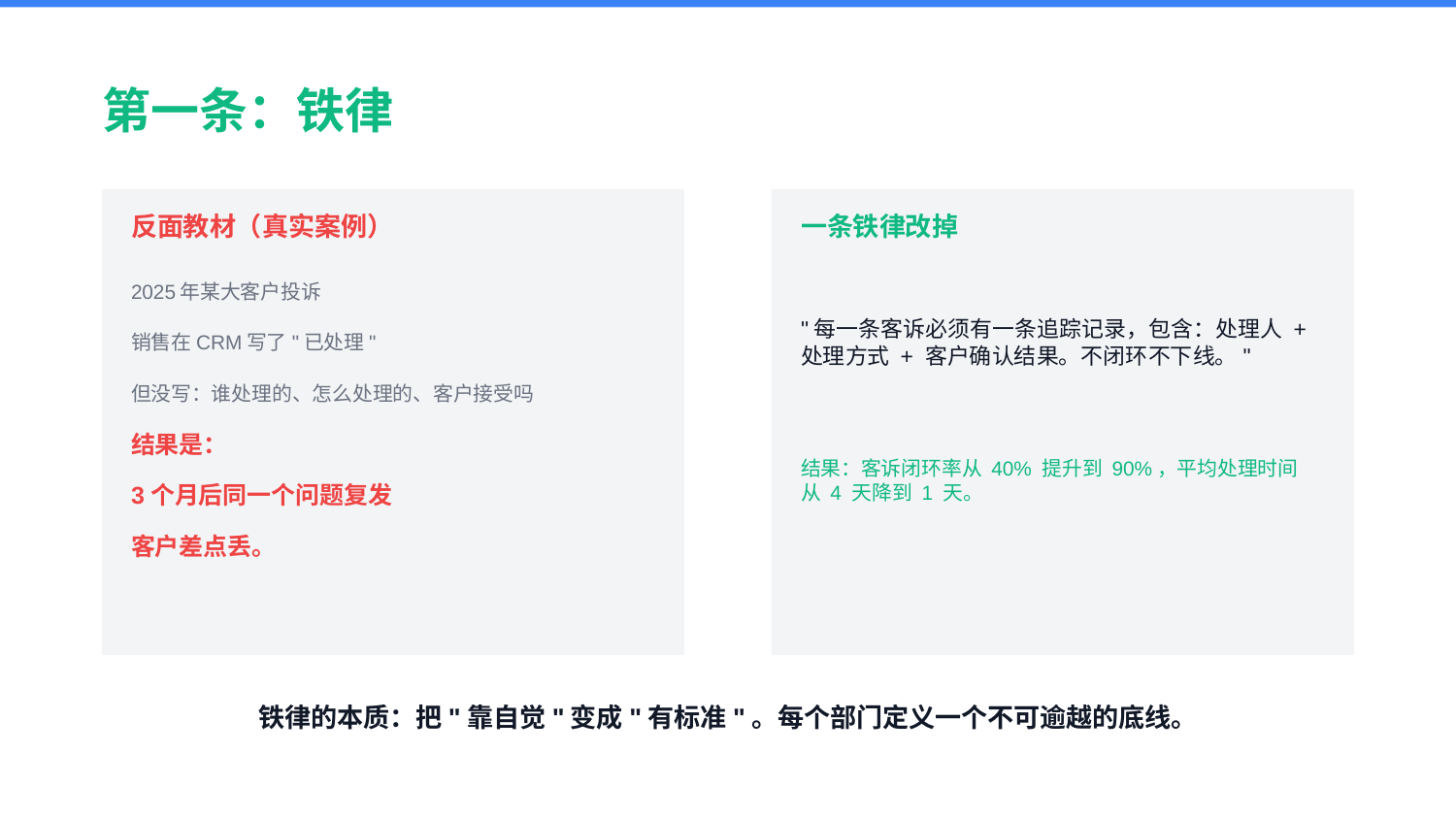

第一条：铁律

反面教材（真实案例）
一条铁律改掉
2025年某大客户投诉
"每一条客诉必须有一条追踪记录，包含：处理人 + 处理方式 + 客户确认结果。不闭环不下线。"
销售在CRM写了"已处理"
但没写：谁处理的、怎么处理的、客户接受吗
结果是：
结果：客诉闭环率从 40% 提升到 90%，平均处理时间从 4 天降到 1 天。
3个月后同一个问题复发
客户差点丢。
铁律的本质：把"靠自觉"变成"有标准"。每个部门定义一个不可逾越的底线。